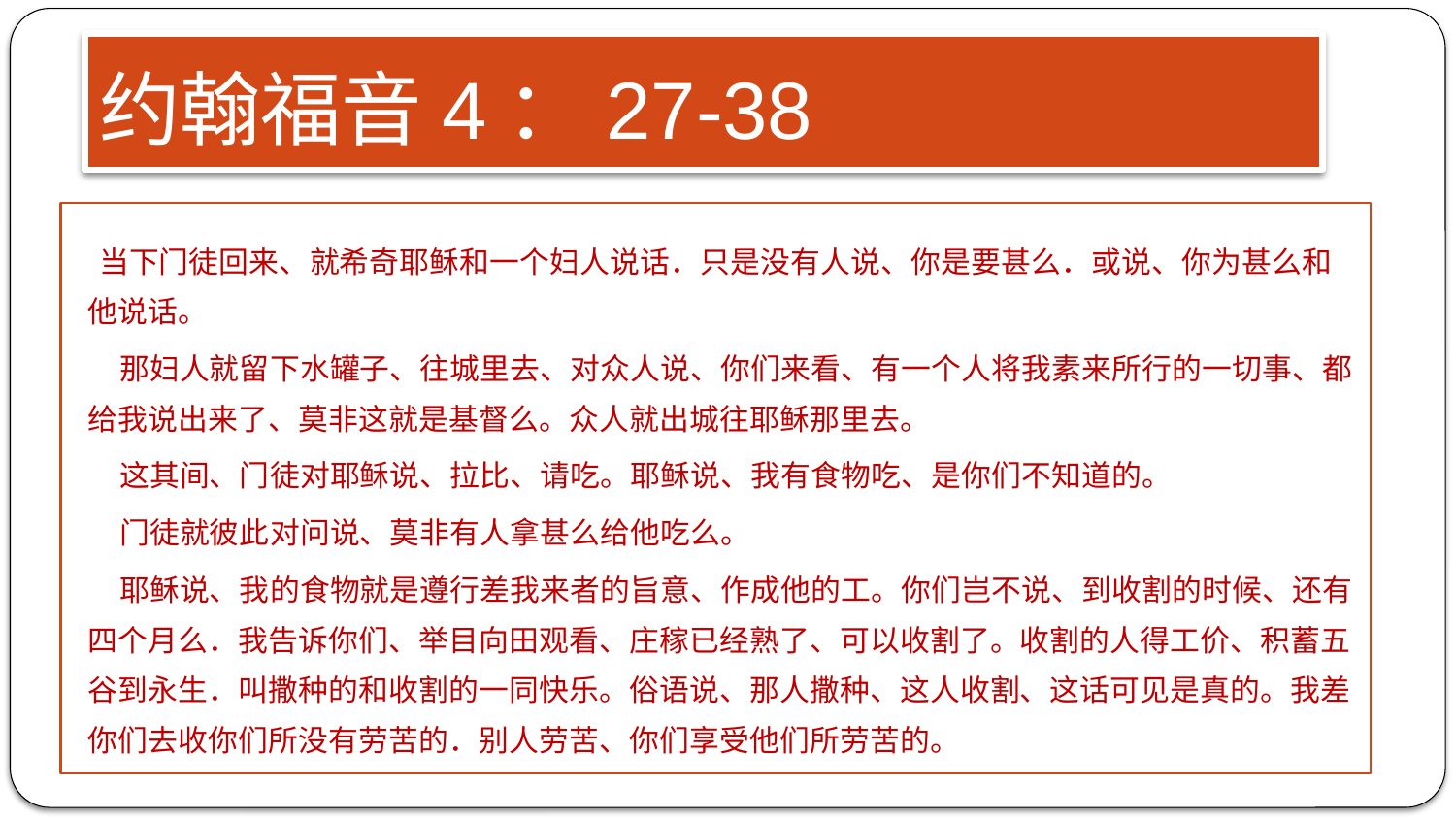

# 约翰福音4：27-38

 当下门徒回来、就希奇耶稣和一个妇人说话．只是没有人说、你是要甚么．或说、你为甚么和他说话。
    那妇人就留下水罐子、往城里去、对众人说、你们来看、有一个人将我素来所行的一切事、都给我说出来了、莫非这就是基督么。众人就出城往耶稣那里去。
    这其间、门徒对耶稣说、拉比、请吃。耶稣说、我有食物吃、是你们不知道的。
    门徒就彼此对问说、莫非有人拿甚么给他吃么。
    耶稣说、我的食物就是遵行差我来者的旨意、作成他的工。你们岂不说、到收割的时候、还有四个月么．我告诉你们、举目向田观看、庄稼已经熟了、可以收割了。收割的人得工价、积蓄五谷到永生．叫撒种的和收割的一同快乐。俗语说、那人撒种、这人收割、这话可见是真的。我差你们去收你们所没有劳苦的．别人劳苦、你们享受他们所劳苦的。